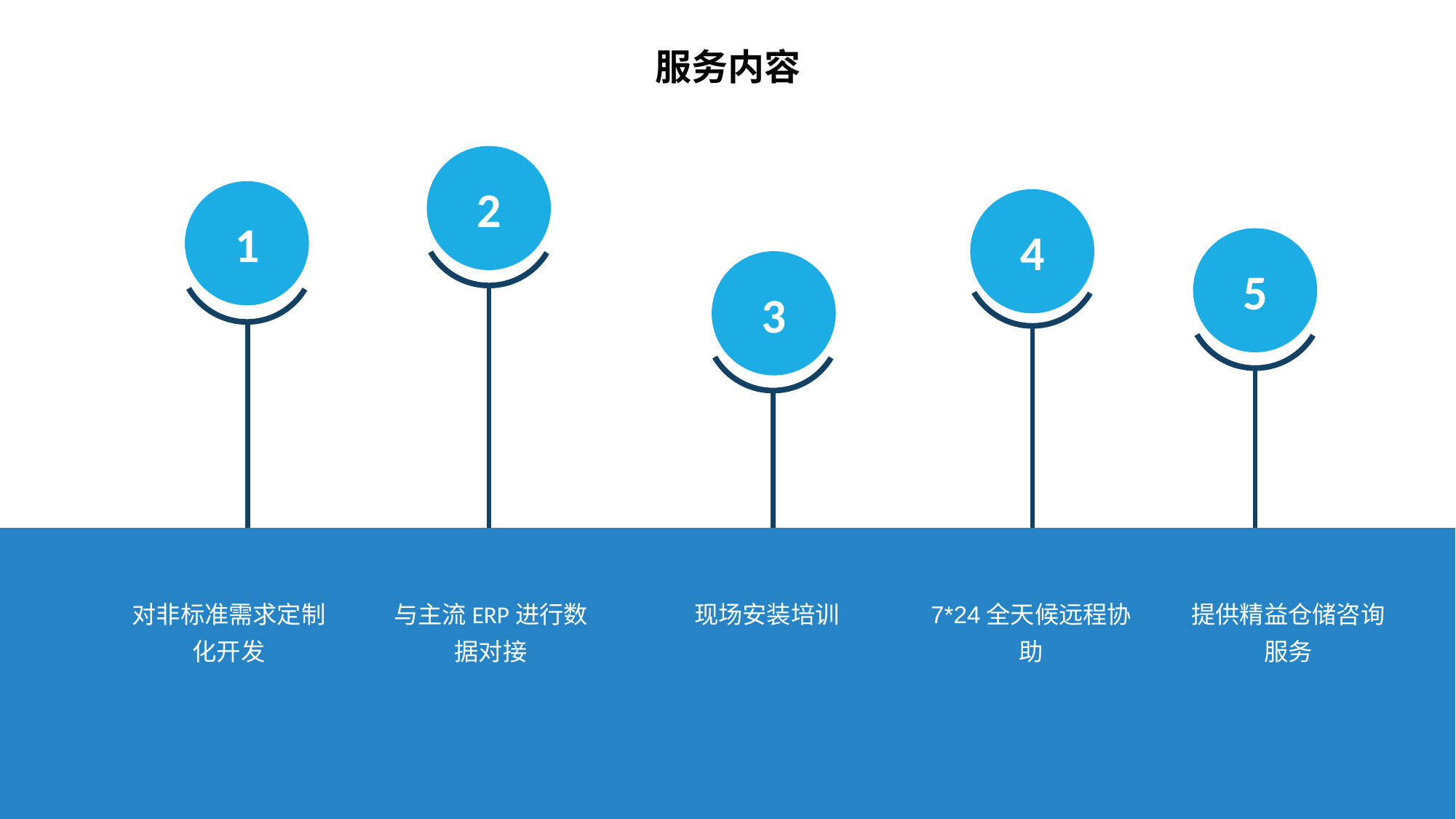

服务内容
2

1

4
5

3

对非标准需求定制化开发
与主流ERP进行数据对接
现场安装培训
7*24全天候远程协助
提供精益仓储咨询服务